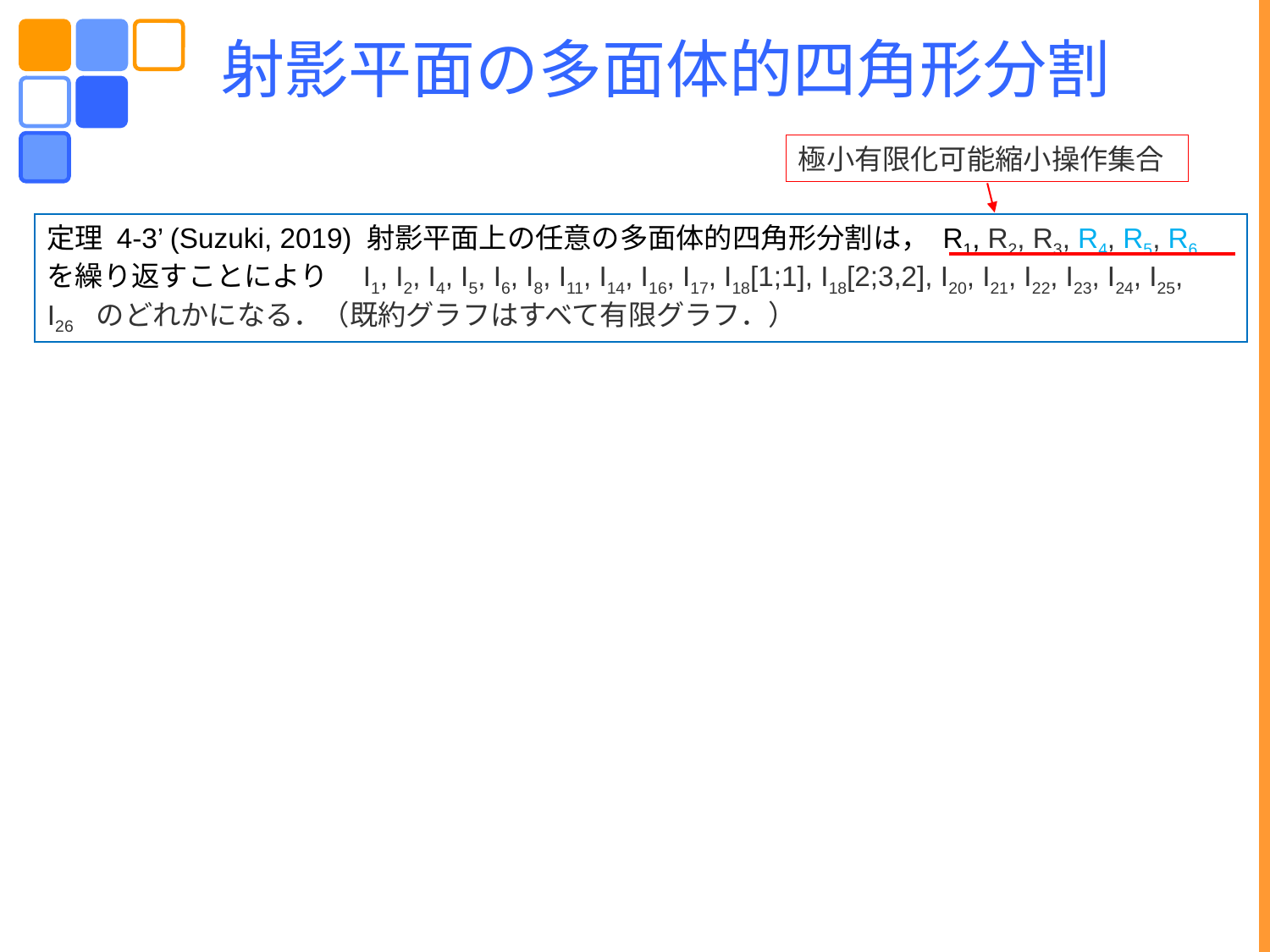

射影平面の多面体的四角形分割
極小有限化可能縮小操作集合
定理 4-3’ (Suzuki, 2019) 射影平面上の任意の多面体的四角形分割は， R1, R2, R3, R4, R5, R6 を繰り返すことにより　I1, I2, I4, I5, I6, I8, I11, I14, I16, I17, I18[1;1], I18[2;3,2], I20, I21, I22, I23, I24, I25, I26　のどれかになる．（既約グラフはすべて有限グラフ．）